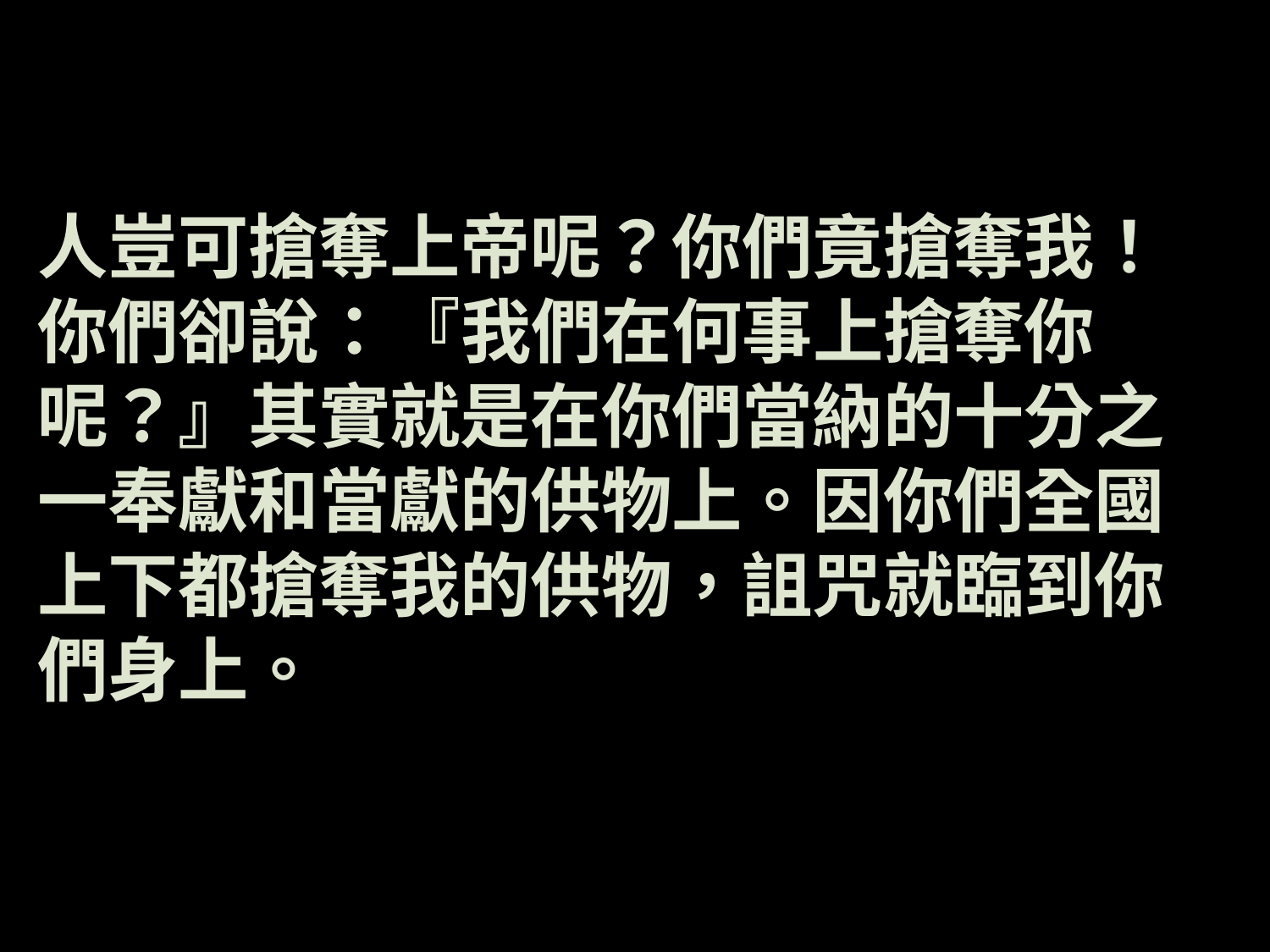

人豈可搶奪上帝呢？你們竟搶奪我！你們卻說：『我們在何事上搶奪你呢？』其實就是在你們當納的十分之一奉獻和當獻的供物上。因你們全國上下都搶奪我的供物，詛咒就臨到你們身上。